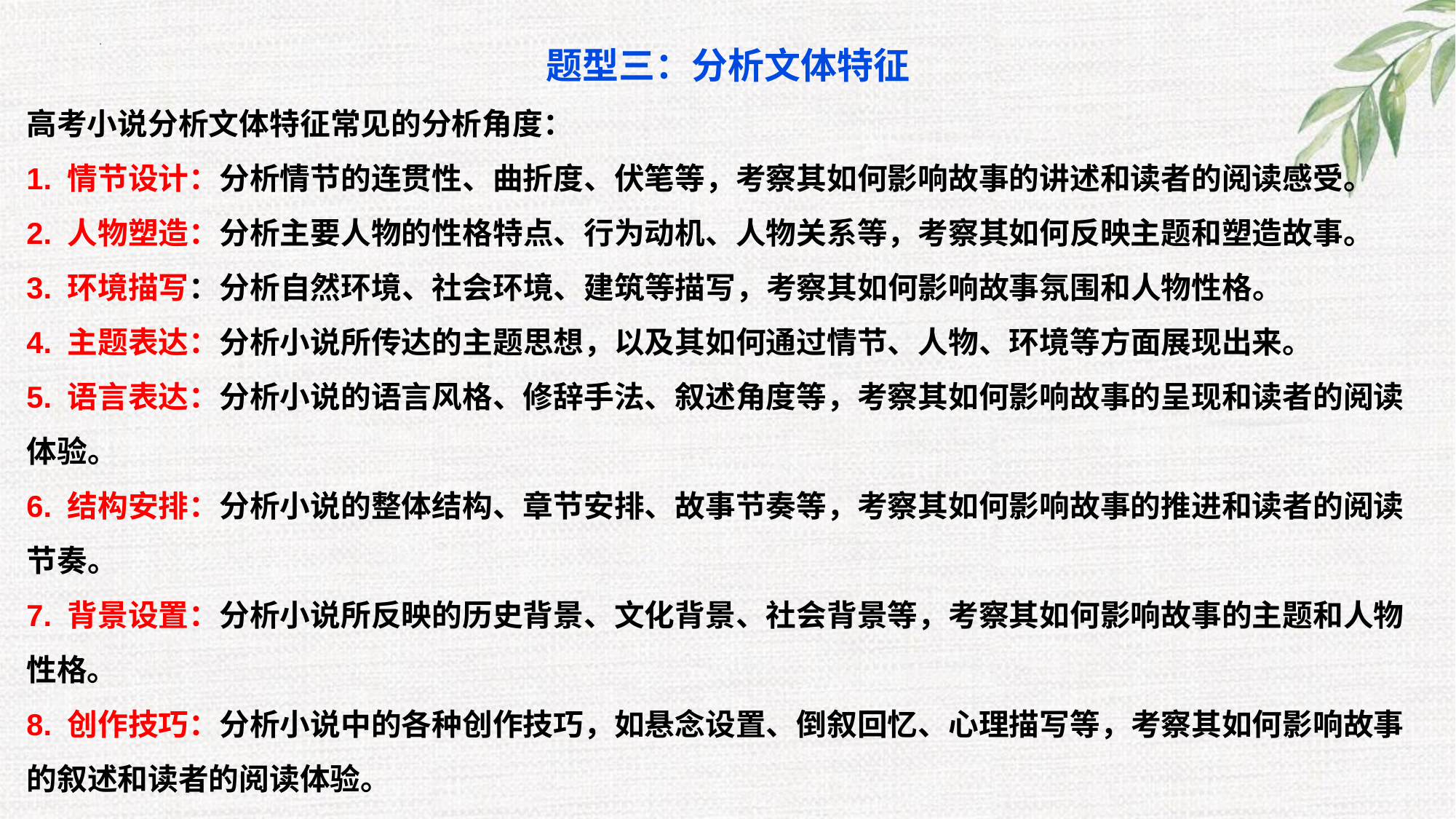

题型三：分析文体特征
高考小说分析文体特征常见的分析角度：
1. 情节设计：分析情节的连贯性、曲折度、伏笔等，考察其如何影响故事的讲述和读者的阅读感受。
2. 人物塑造：分析主要人物的性格特点、行为动机、人物关系等，考察其如何反映主题和塑造故事。
3. 环境描写：分析自然环境、社会环境、建筑等描写，考察其如何影响故事氛围和人物性格。
4. 主题表达：分析小说所传达的主题思想，以及其如何通过情节、人物、环境等方面展现出来。
5. 语言表达：分析小说的语言风格、修辞手法、叙述角度等，考察其如何影响故事的呈现和读者的阅读体验。
6. 结构安排：分析小说的整体结构、章节安排、故事节奏等，考察其如何影响故事的推进和读者的阅读节奏。
7. 背景设置：分析小说所反映的历史背景、文化背景、社会背景等，考察其如何影响故事的主题和人物性格。
8. 创作技巧：分析小说中的各种创作技巧，如悬念设置、倒叙回忆、心理描写等，考察其如何影响故事的叙述和读者的阅读体验。